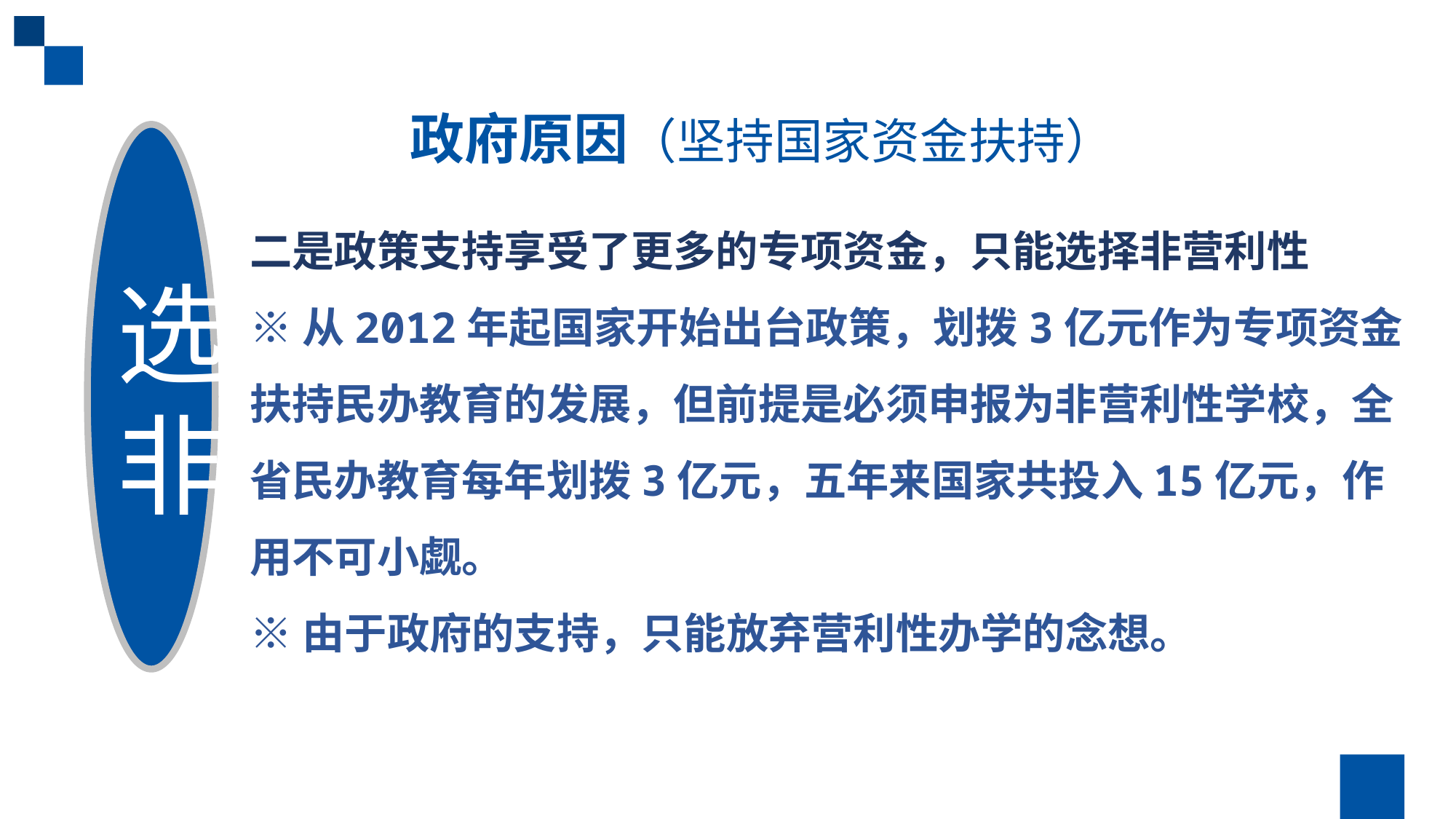

政府原因（坚持国家资金扶持）
选
非
二是政策支持享受了更多的专项资金，只能选择非营利性
※从2012年起国家开始出台政策，划拨3亿元作为专项资金扶持民办教育的发展，但前提是必须申报为非营利性学校，全省民办教育每年划拨3亿元，五年来国家共投入15亿元，作用不可小觑。
※由于政府的支持，只能放弃营利性办学的念想。

94